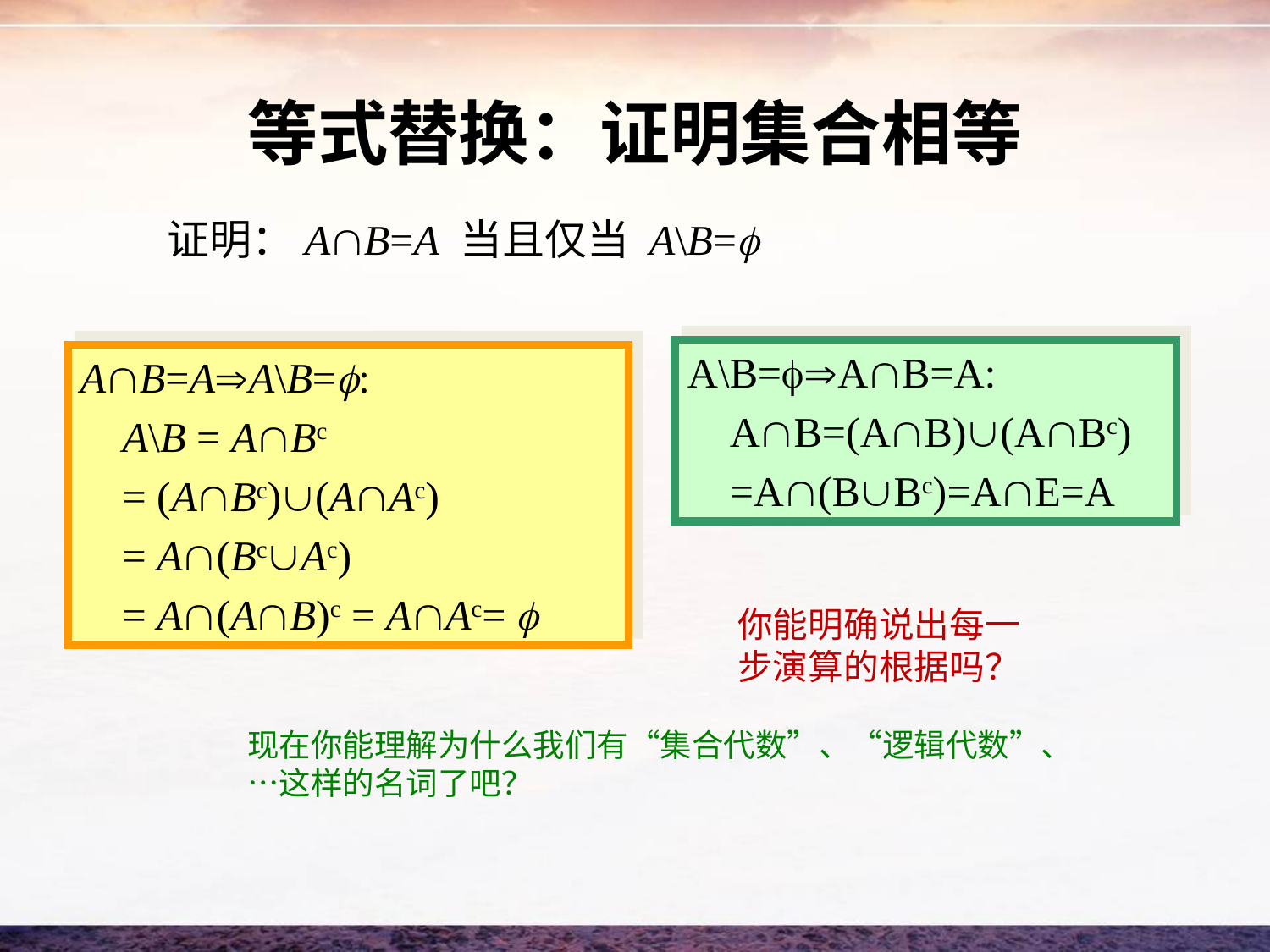

# 等式替换：证明集合相等
证明：A∩B=A 当且仅当 A\B=φ
A\B=φ⇒A∩B=A:
    A∩B=(A∩B)∪(A∩Bc)
    =A∩(B∪Bc)=A∩E=A
A∩B=A⇒A\B=φ:
    A\B = A∩Bc
    = (A∩Bc)∪(A∩Ac)
    = A∩(Bc∪Ac)
    = A∩(A∩B)c = A∩Ac= φ
你能明确说出每一步演算的根据吗？
现在你能理解为什么我们有“集合代数”、“逻辑代数”、…这样的名词了吧？